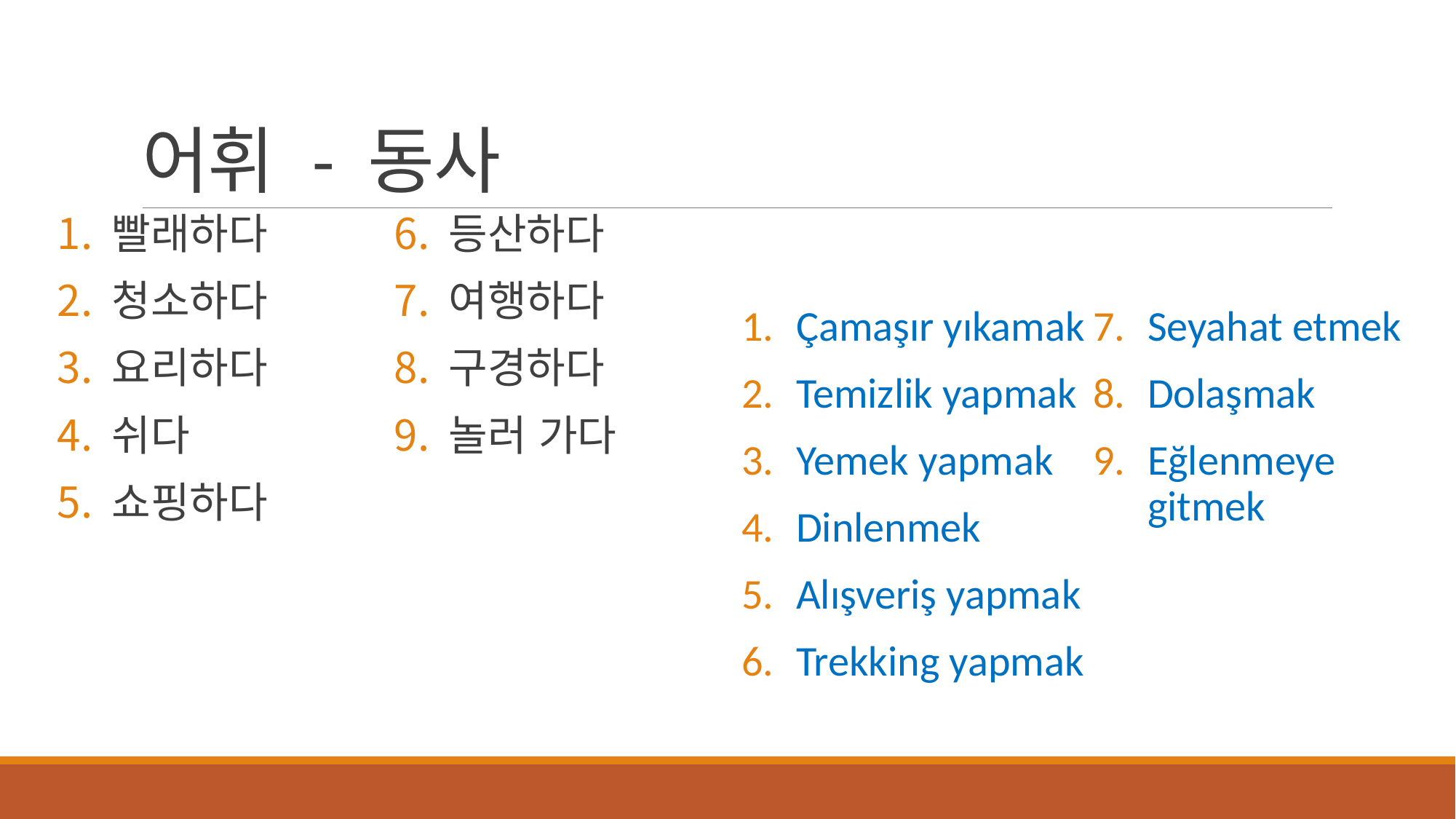

# 어휘 - 동사
빨래하다
청소하다
요리하다
쉬다
쇼핑하다
등산하다
여행하다
구경하다
놀러 가다
Çamaşır yıkamak
Temizlik yapmak
Yemek yapmak
Dinlenmek
Alışveriş yapmak
Trekking yapmak
Seyahat etmek
Dolaşmak
Eğlenmeye gitmek